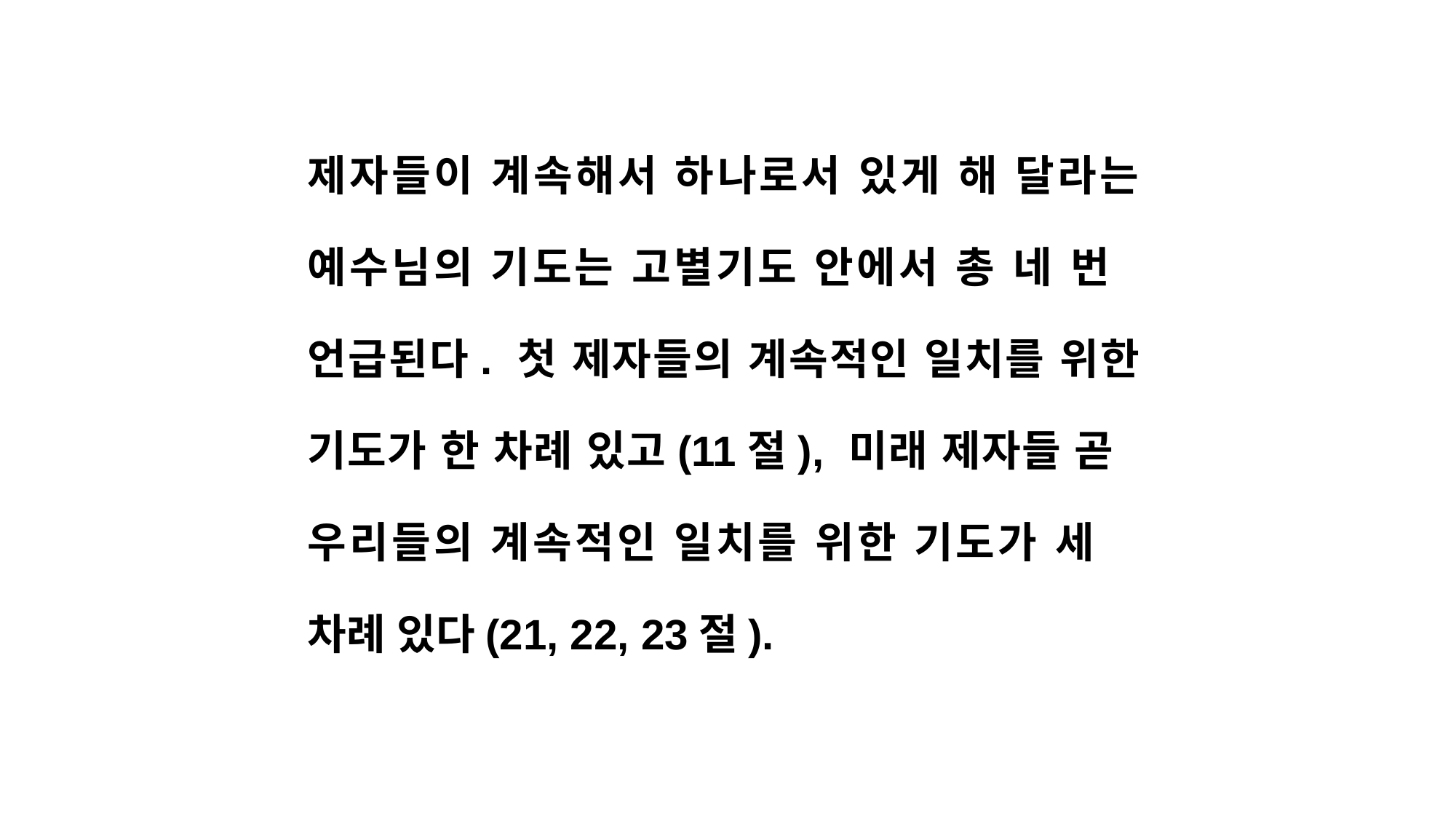

제자들이 계속해서 하나로서 있게 해 달라는 예수님의 기도는 고별기도 안에서 총 네 번   언급된다. 첫 제자들의 계속적인 일치를 위한 기도가 한 차례 있고(11절), 미래 제자들 곧   우리들의 계속적인 일치를 위한 기도가 세    차례 있다(21, 22, 23절).